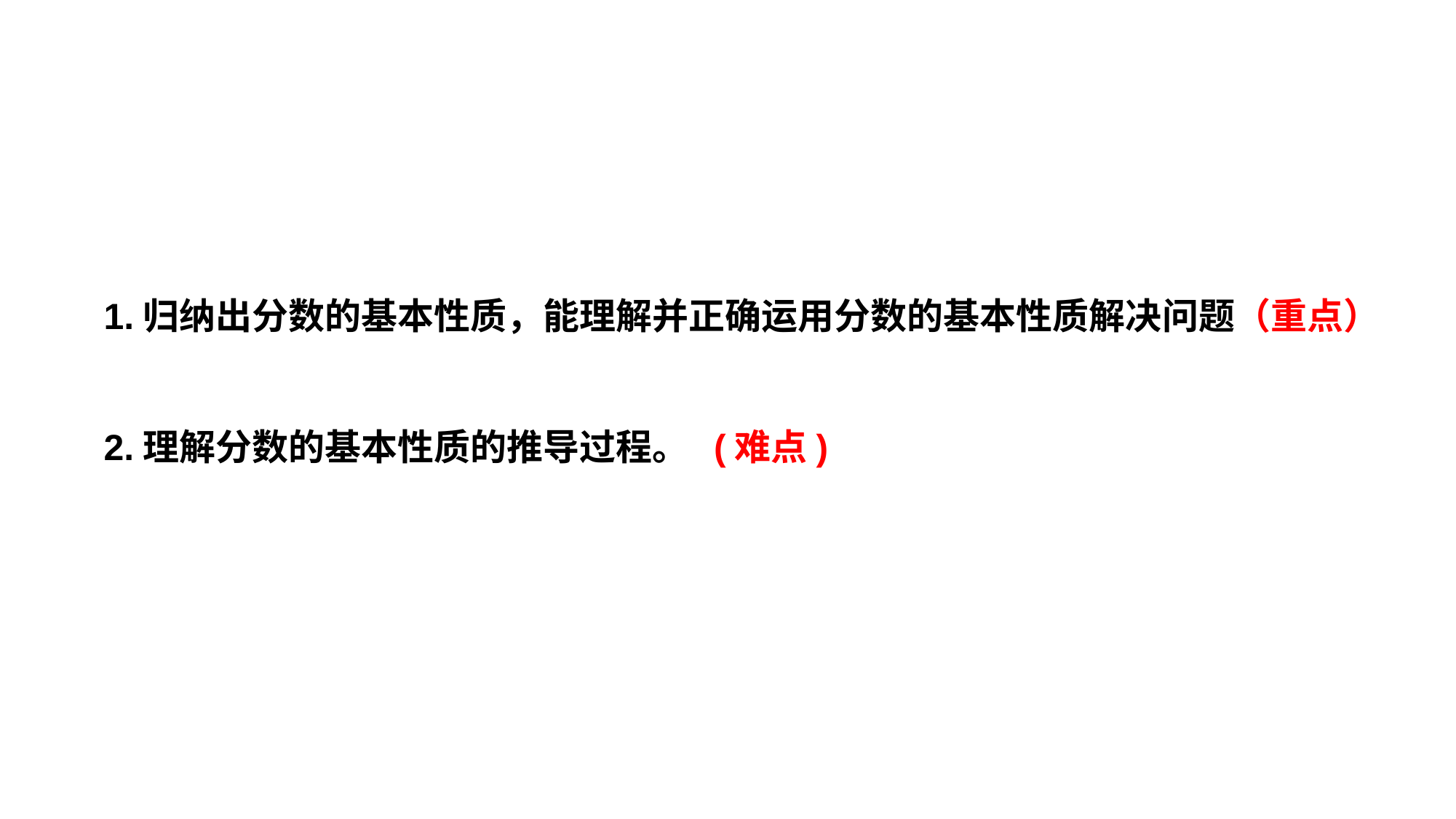

1.归纳出分数的基本性质，能理解并正确运用分数的基本性质解决问题（重点）

2.理解分数的基本性质的推导过程。  (难点)